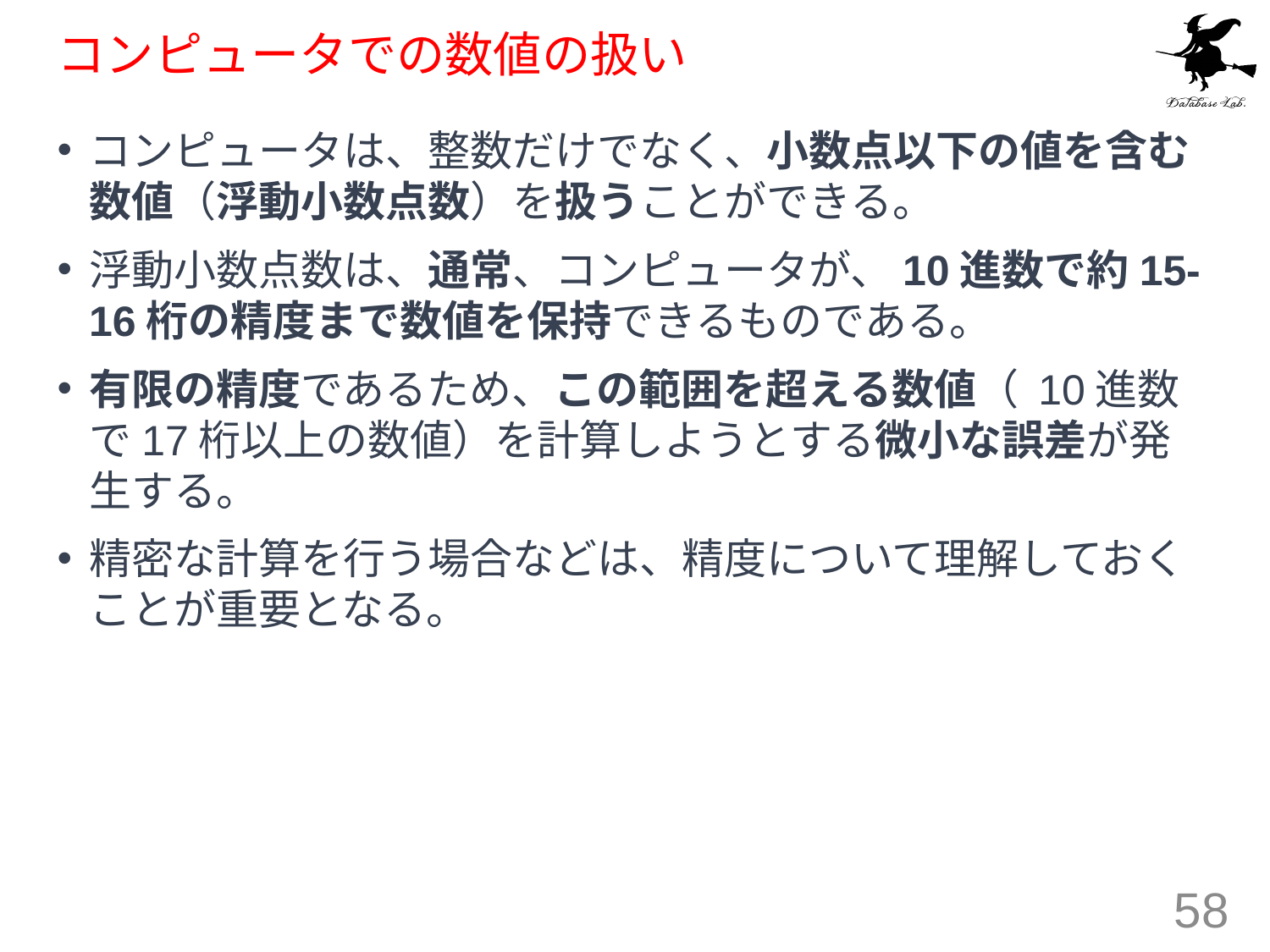

# コンピュータでの数値の扱い
コンピュータは、整数だけでなく、小数点以下の値を含む数値（浮動小数点数）を扱うことができる。
浮動小数点数は、通常、コンピュータが、10進数で約15-16桁の精度まで数値を保持できるものである。
有限の精度であるため、この範囲を超える数値（ 10進数で17桁以上の数値）を計算しようとする微小な誤差が発生する。
精密な計算を行う場合などは、精度について理解しておくことが重要となる。

58